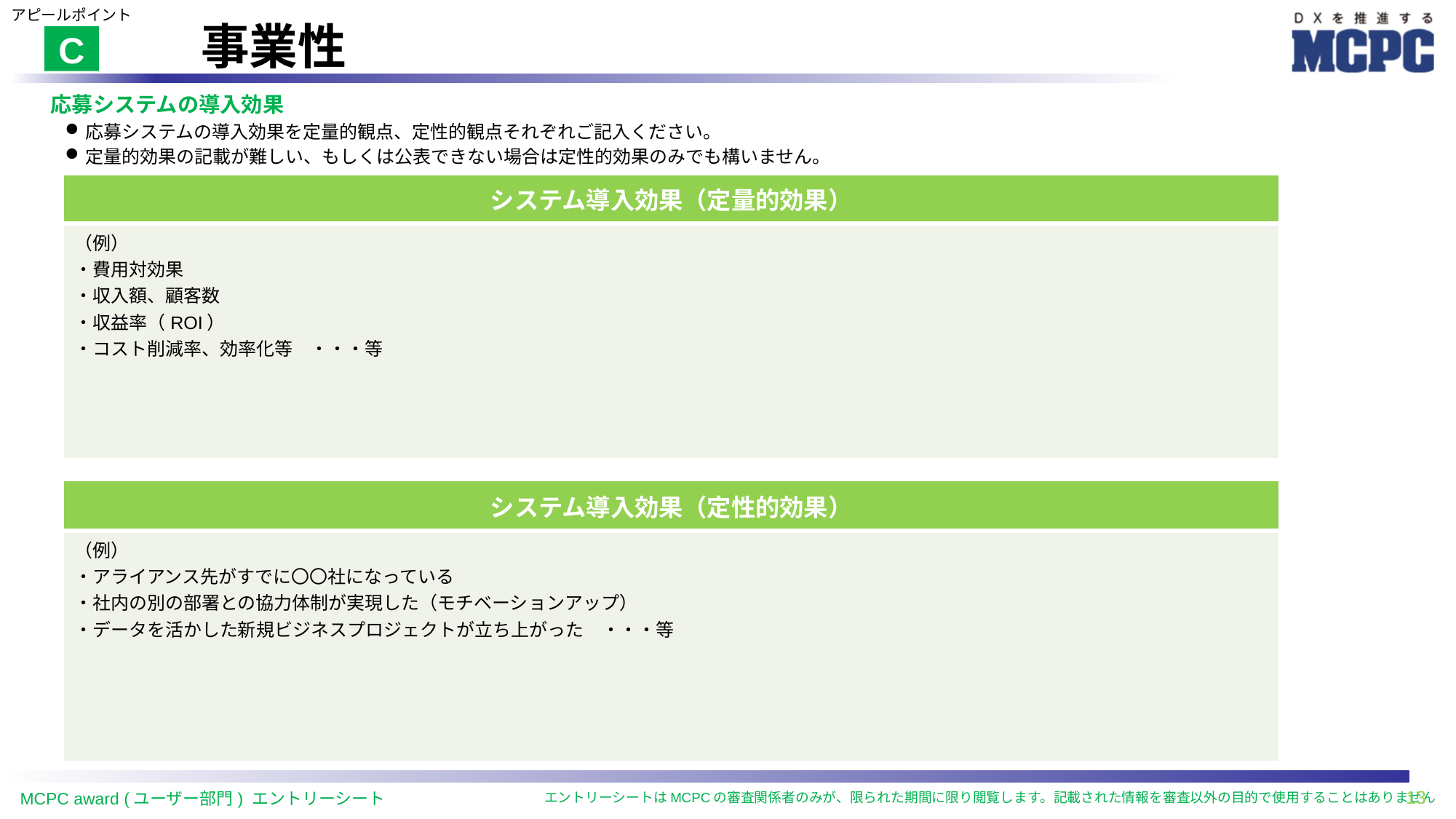

アピールポイント
# 事業性
C
応募システムの導入効果
応募システムの導入効果を定量的観点、定性的観点それぞれご記入ください。
定量的効果の記載が難しい、もしくは公表できない場合は定性的効果のみでも構いません。
| システム導入効果（定量的効果） |
| --- |
| （例） ・費用対効果 ・収入額、顧客数 ・収益率（ROI） ・コスト削減率、効率化等　・・・等 |
| システム導入効果（定性的効果） |
| --- |
| （例） ・アライアンス先がすでに〇〇社になっている ・社内の別の部署との協力体制が実現した（モチベーションアップ） ・データを活かした新規ビジネスプロジェクトが立ち上がった　・・・等 |
13